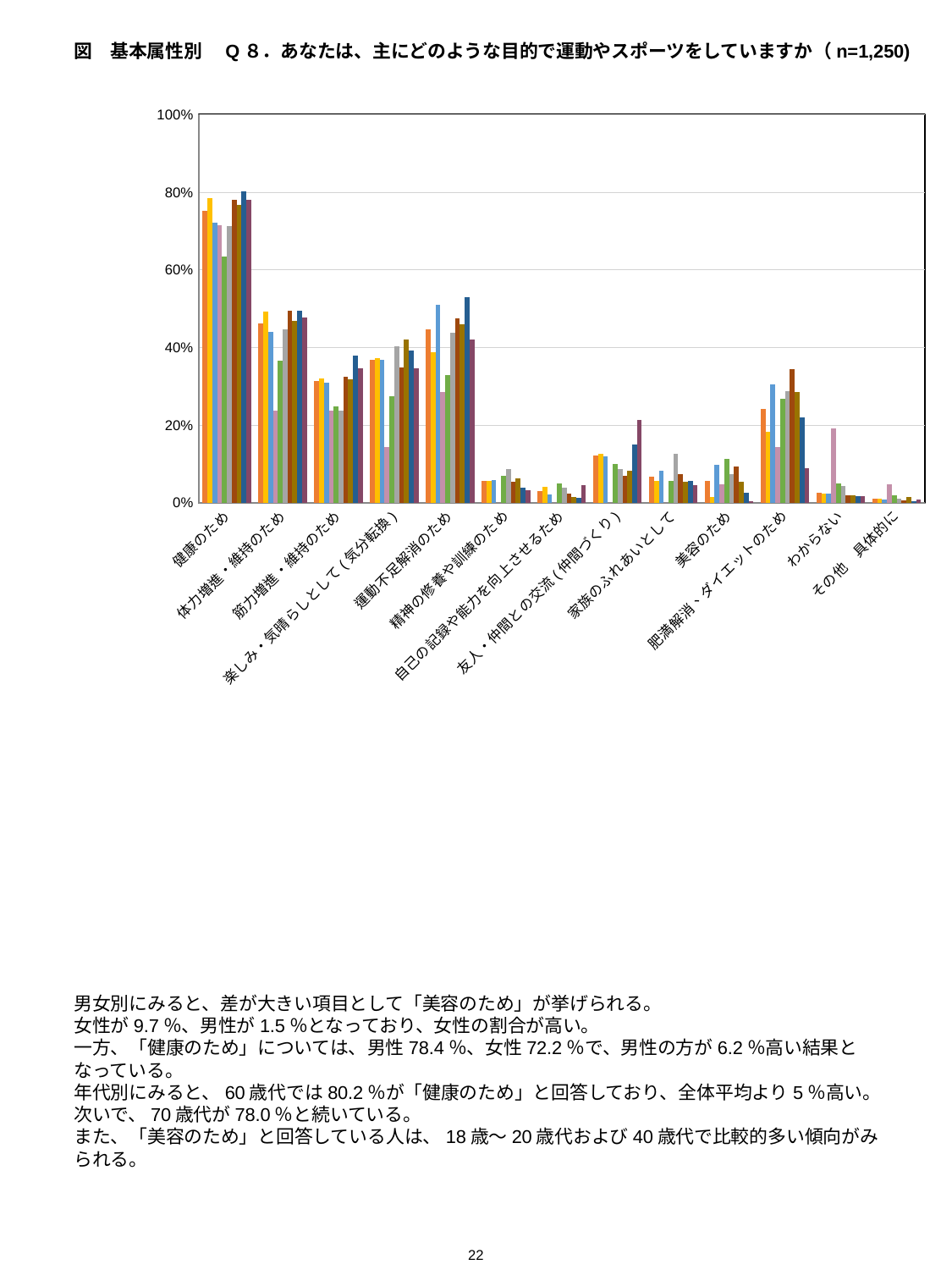

図　基本属性別　Q８．あなたは、主にどのような目的で運動やスポーツをしていますか（n=1,250)

### Chart

| Category | 全体(n=1250) | 男性(n=611) | 女性(n=618) | 回答しない(n=21) | 18歳 - 20代(n=161) | 30代(n=206) | 40代(n=204) | 50代(n=207) | 60代(n=227) | 70代以上(n=245) |
|---|---|---|---|---|---|---|---|---|---|---|
| 健康のため | 75.2 | 78.39607201309329 | 72.168284789644 | 71.42857142857143 | 63.35403726708074 | 71.35922330097087 | 77.94117647058823 | 76.81159420289855 | 80.17621145374449 | 77.95918367346938 |
| 体力増進・維持のため | 46.24 | 49.26350245499182 | 44.01294498381877 | 23.80952380952381 | 36.64596273291925 | 44.66019417475729 | 49.509803921568626 | 46.85990338164251 | 49.33920704845814 | 47.755102040816325 |
| 筋力増進・維持のため | 31.36 | 32.0785597381342 | 30.906148867313913 | 23.80952380952381 | 24.84472049689441 | 23.78640776699029 | 32.35294117647059 | 31.884057971014492 | 37.88546255506608 | 34.69387755102041 |
| 楽しみ・気晴らしとして(気分転換) | 36.72 | 37.315875613747956 | 36.89320388349515 | 14.285714285714285 | 27.32919254658385 | 40.291262135922324 | 34.80392156862745 | 42.028985507246375 | 39.20704845814978 | 34.69387755102041 |
| 運動不足解消のため | 44.64 | 38.78887070376432 | 50.970873786407765 | 28.57142857142857 | 32.91925465838509 | 43.689320388349515 | 47.549019607843135 | 45.893719806763286 | 52.863436123348016 | 42.04081632653061 |
| 精神の修養や訓練のため | 5.6 | 5.564648117839607 | 5.825242718446603 | 0.0 | 6.832298136645963 | 8.737864077669903 | 5.392156862745098 | 6.280193236714976 | 3.964757709251102 | 3.2653061224489797 |
| 自己の記録や能力を向上させるため | 3.04 | 4.091653027823241 | 2.103559870550162 | 0.0 | 4.9689440993788825 | 3.8834951456310685 | 2.4509803921568625 | 1.4492753623188406 | 1.3215859030837005 | 4.489795918367347 |
| 友人・仲間との交流(仲間づくり) | 12.08 | 12.60229132569558 | 11.97411003236246 | 0.0 | 9.937888198757765 | 8.737864077669903 | 6.862745098039216 | 8.21256038647343 | 14.97797356828194 | 21.22448979591837 |
| 家族のふれあいとして | 6.8 | 5.564648117839607 | 8.252427184466018 | 0.0 | 5.590062111801243 | 12.62135922330097 | 7.352941176470589 | 5.314009661835749 | 5.726872246696035 | 4.489795918367347 |
| 美容のため | 5.6 | 1.4729950900163666 | 9.708737864077671 | 4.761904761904762 | 11.180124223602483 | 7.281553398058253 | 9.313725490196077 | 5.314009661835749 | 2.643171806167401 | 0.40816326530612246 |
| 肥満解消、ダイエットのため | 24.24 | 18.16693944353519 | 30.58252427184466 | 14.285714285714285 | 26.70807453416149 | 28.640776699029125 | 34.31372549019608 | 28.5024154589372 | 22.026431718061673 | 8.979591836734693 |
| わからない | 2.64 | 2.454991816693944 | 2.2653721682847894 | 19.047619047619047 | 4.9689440993788825 | 4.368932038834952 | 1.9607843137254901 | 1.9323671497584543 | 1.762114537444934 | 1.6326530612244898 |
| その他　具体的に | 0.96 | 0.9819967266775778 | 0.8090614886731392 | 4.761904761904762 | 1.8633540372670807 | 0.9708737864077671 | 0.49019607843137253 | 1.4492753623188406 | 0.4405286343612335 | 0.8163265306122449 |
男女別にみると、差が大きい項目として「美容のため」が挙げられる。
女性が9.7％、男性が1.5％となっており、女性の割合が高い。
一方、「健康のため」については、男性78.4％、女性72.2％で、男性の方が6.2％高い結果となっている。
年代別にみると、60歳代では80.2％が「健康のため」と回答しており、全体平均より5％高い。
次いで、70歳代が78.0％と続いている。
また、「美容のため」と回答している人は、18歳～20歳代および40歳代で比較的多い傾向がみられる。
22